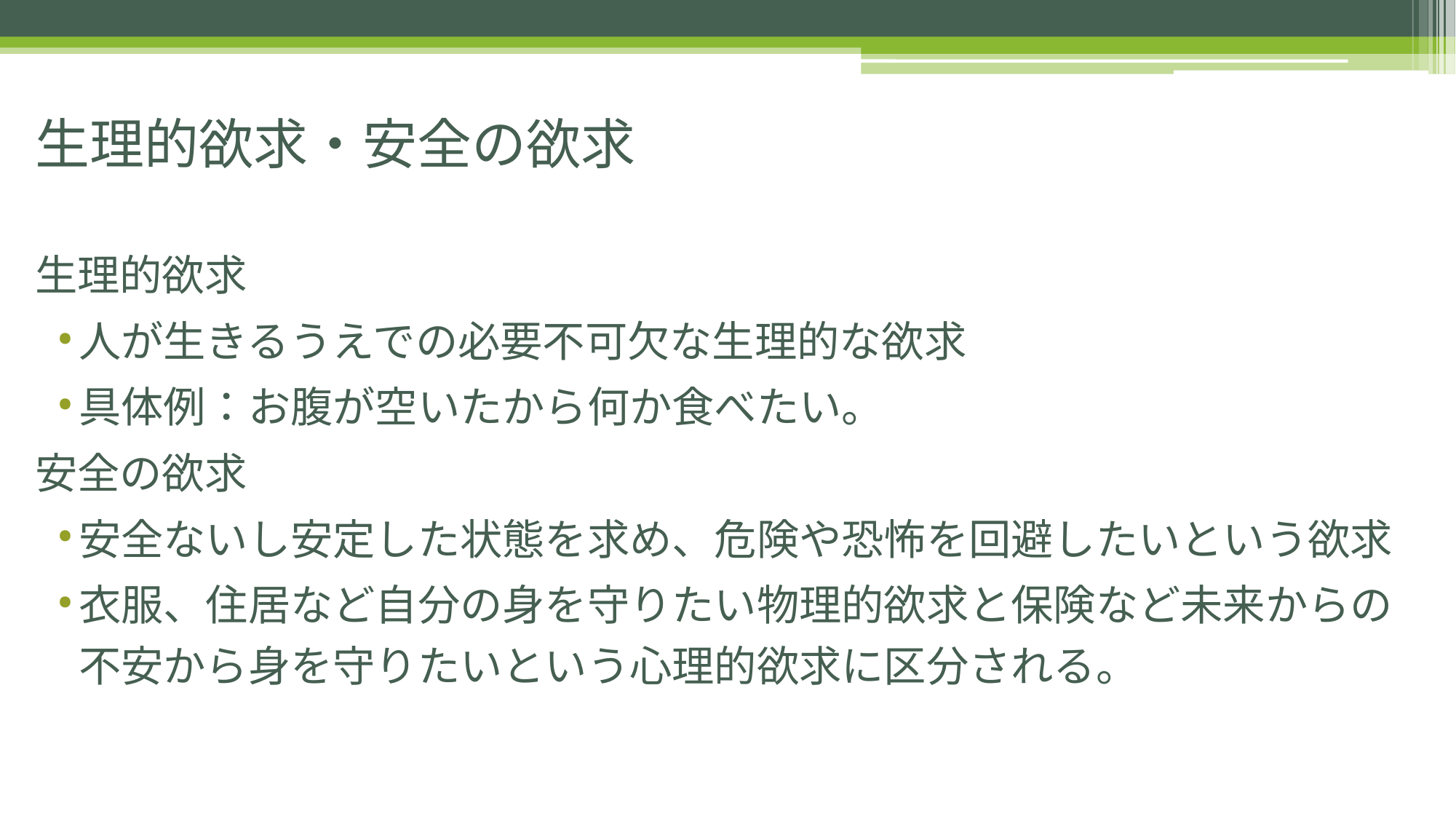

# 生理的欲求・安全の欲求
生理的欲求
人が生きるうえでの必要不可欠な生理的な欲求
具体例：お腹が空いたから何か食べたい。
安全の欲求
安全ないし安定した状態を求め、危険や恐怖を回避したいという欲求
衣服、住居など自分の身を守りたい物理的欲求と保険など未来からの不安から身を守りたいという心理的欲求に区分される。